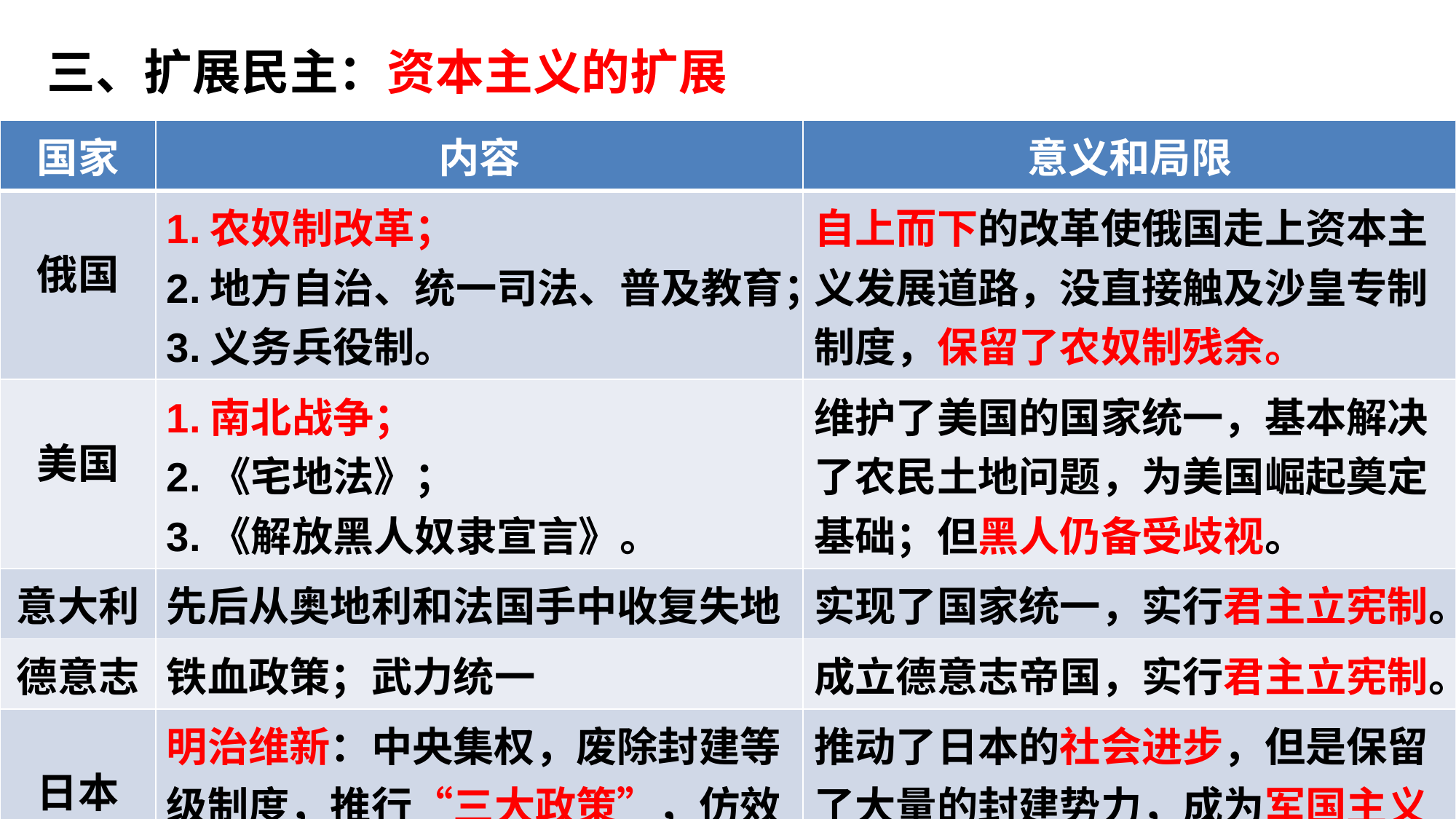

三、扩展民主：资本主义的扩展
| 国家 | 内容 | 意义和局限 |
| --- | --- | --- |
| 俄国 | 1.农奴制改革； 2.地方自治、统一司法、普及教育； 3.义务兵役制。 | 自上而下的改革使俄国走上资本主义发展道路，没直接触及沙皇专制制度，保留了农奴制残余。 |
| 美国 | 1.南北战争； 2.《宅地法》； 3.《解放黑人奴隶宣言》。 | 维护了美国的国家统一，基本解决了农民土地问题，为美国崛起奠定基础；但黑人仍备受歧视。 |
| 意大利 | 先后从奥地利和法国手中收复失地 | 实现了国家统一，实行君主立宪制。 |
| 德意志 | 铁血政策；武力统一 | 成立德意志帝国，实行君主立宪制。 |
| 日本 | 明治维新：中央集权，废除封建等级制度，推行“三大政策”，仿效西方国家制定宪法。 | 推动了日本的社会进步，但是保留了大量的封建势力，成为军国主义的社会基础。 |